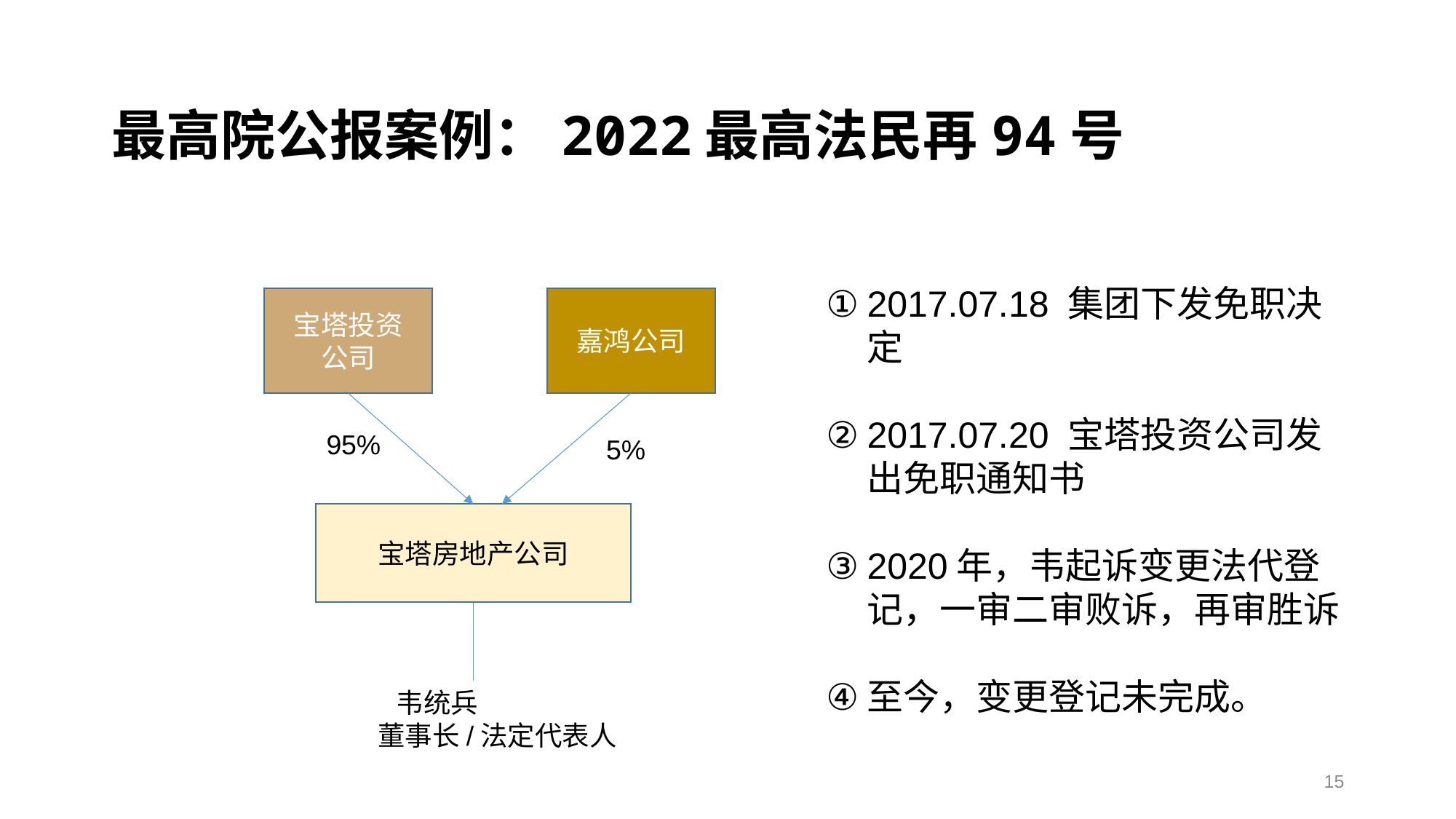

最高院公报案例：2022最高法民再94号
2017.07.18 集团下发免职决定

2017.07.20 宝塔投资公司发出免职通知书

2020年，韦起诉变更法代登记，一审二审败诉，再审胜诉

至今，变更登记未完成。
宝塔投资
公司
嘉鸿公司
95%
5%
宝塔房地产公司
     韦统兵
  董事长/法定代表人
15